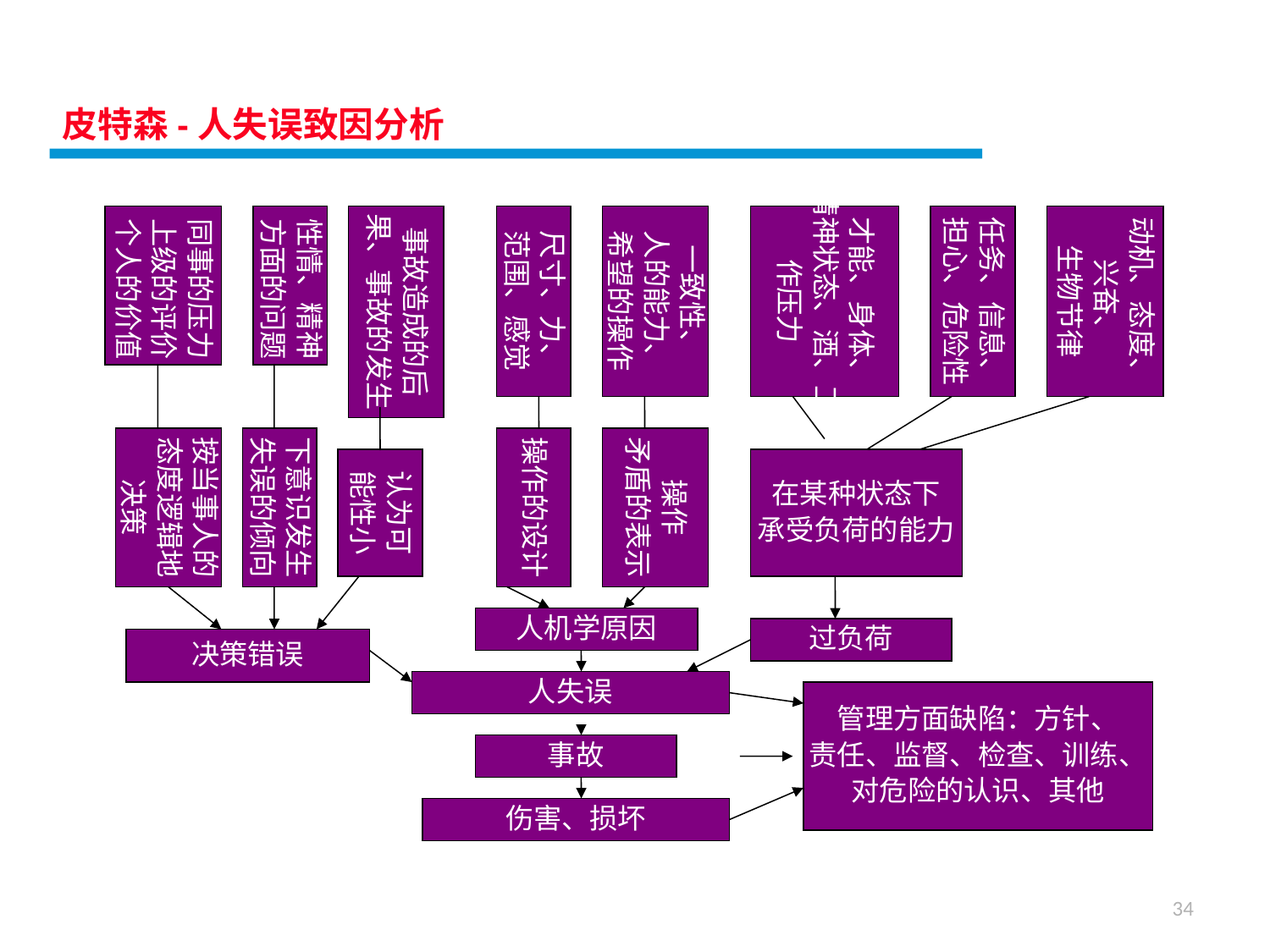

皮特森-人失误致因分析
同事的压力
上级的评价
个人的价值
性情、精神
方面的问题
事故造成的后
果、事故的发生
尺寸、力、
范围、感觉
一致性、
人的能力、
希望的操作
才能、身体、
精神状态、酒、工
作压力
任务、信息、
担心、危险性
动机、态度、
兴奋、
生物节律

按当事人的
态度逻辑地
决策
下意识发生
失误的倾向
操作的设计
操作
矛盾的表示
认为可
能性小
在某种状态下
承受负荷的能力

人机学原因
过负荷
决策错误

人失误
管理方面缺陷：方针、
责任、监督、检查、训练、
对危险的认识、其他

事故

伤害、损坏

34